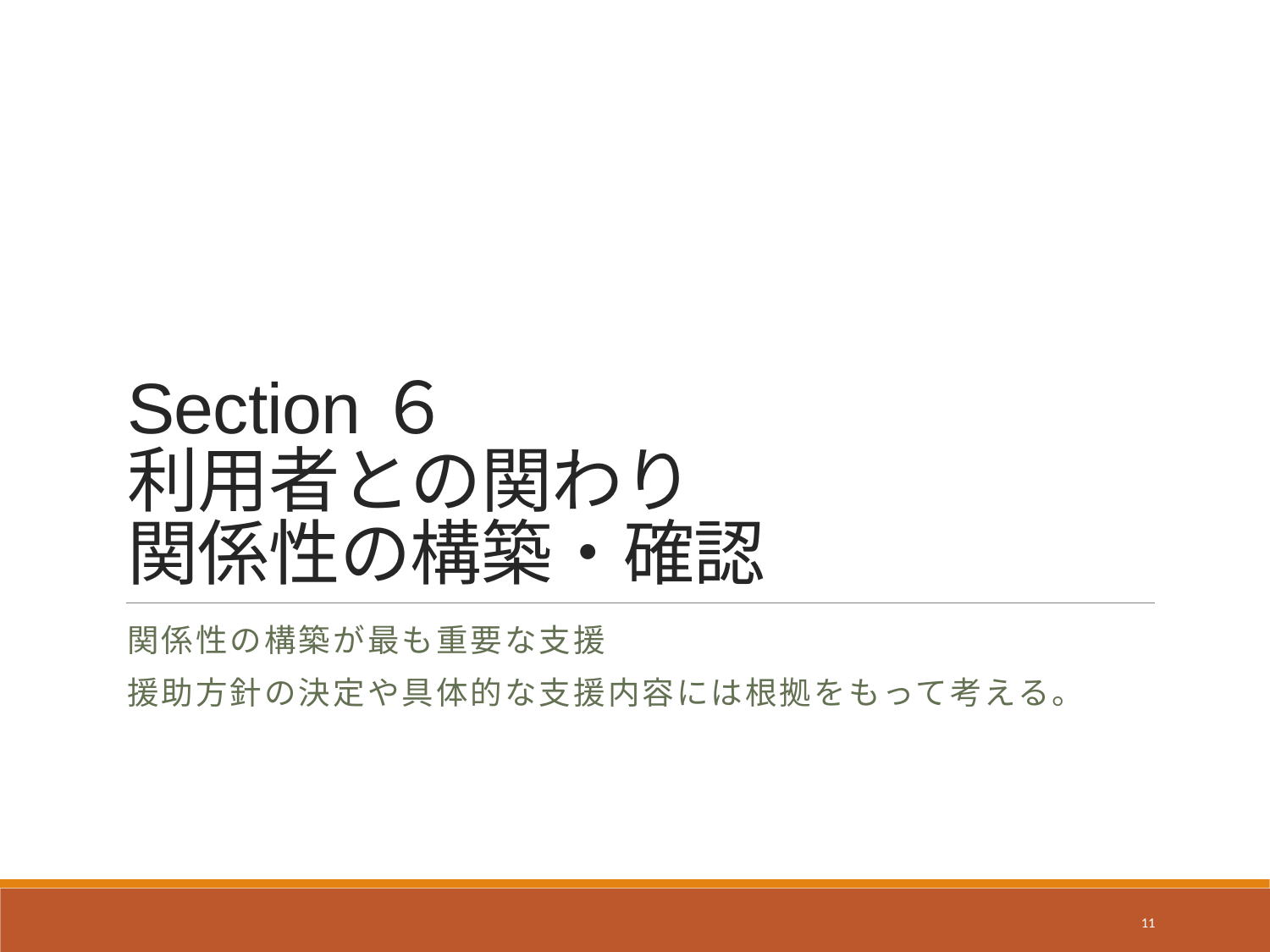

# Section６　 利用者との関わり　 関係性の構築・確認
関係性の構築が最も重要な支援
援助方針の決定や具体的な支援内容には根拠をもって考える。

11